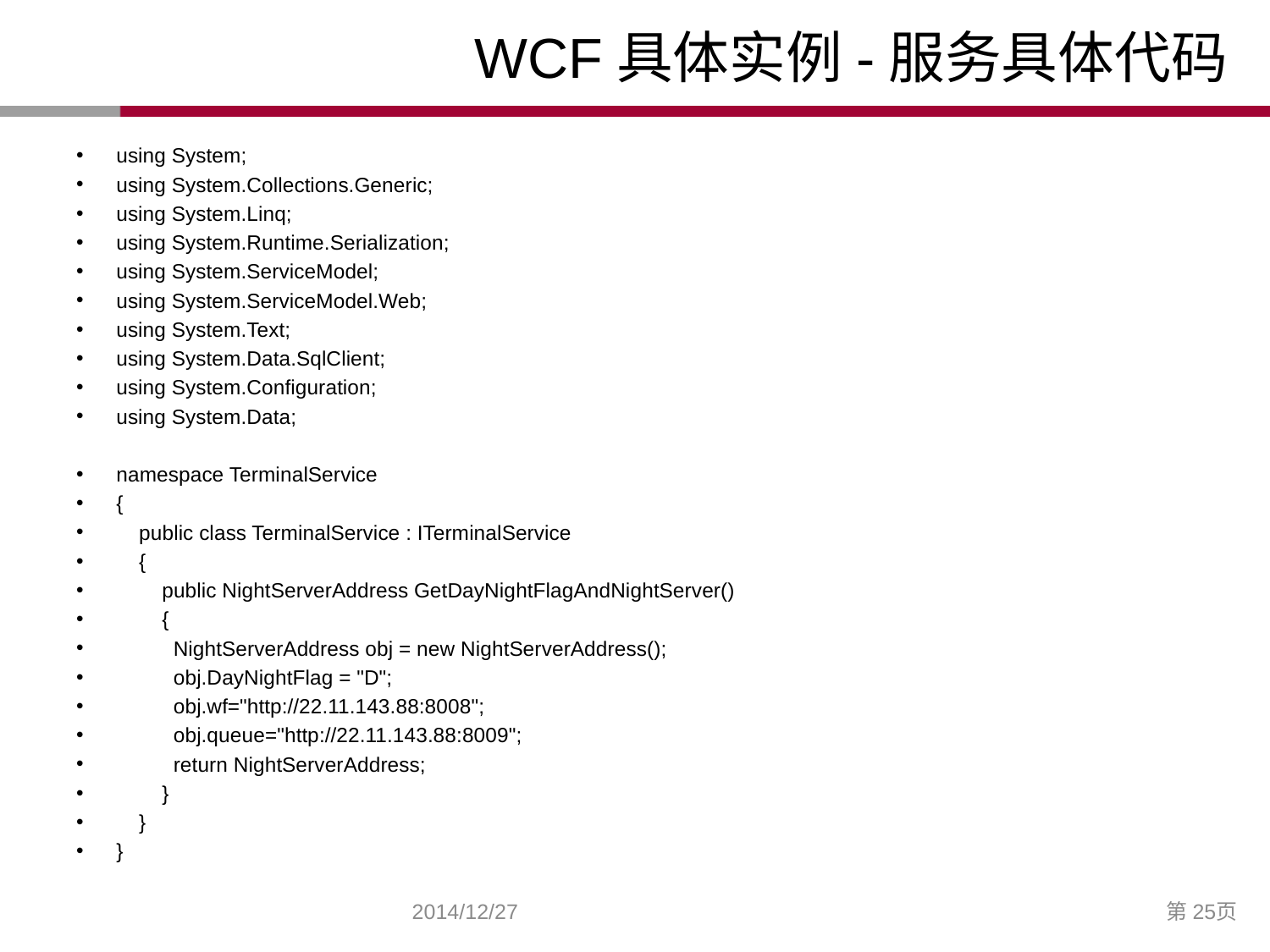

# WCF具体实例-服务具体代码
using System;
using System.Collections.Generic;
using System.Linq;
using System.Runtime.Serialization;
using System.ServiceModel;
using System.ServiceModel.Web;
using System.Text;
using System.Data.SqlClient;
using System.Configuration;
using System.Data;

namespace TerminalService
{
    public class TerminalService : ITerminalService
    {
        public NightServerAddress GetDayNightFlagAndNightServer()
        {
          NightServerAddress obj = new NightServerAddress();
          obj.DayNightFlag = "D";
          obj.wf="http://22.11.143.88:8008";
          obj.queue="http://22.11.143.88:8009";
          return NightServerAddress;
        }
    }
}

2014/12/27
第25页